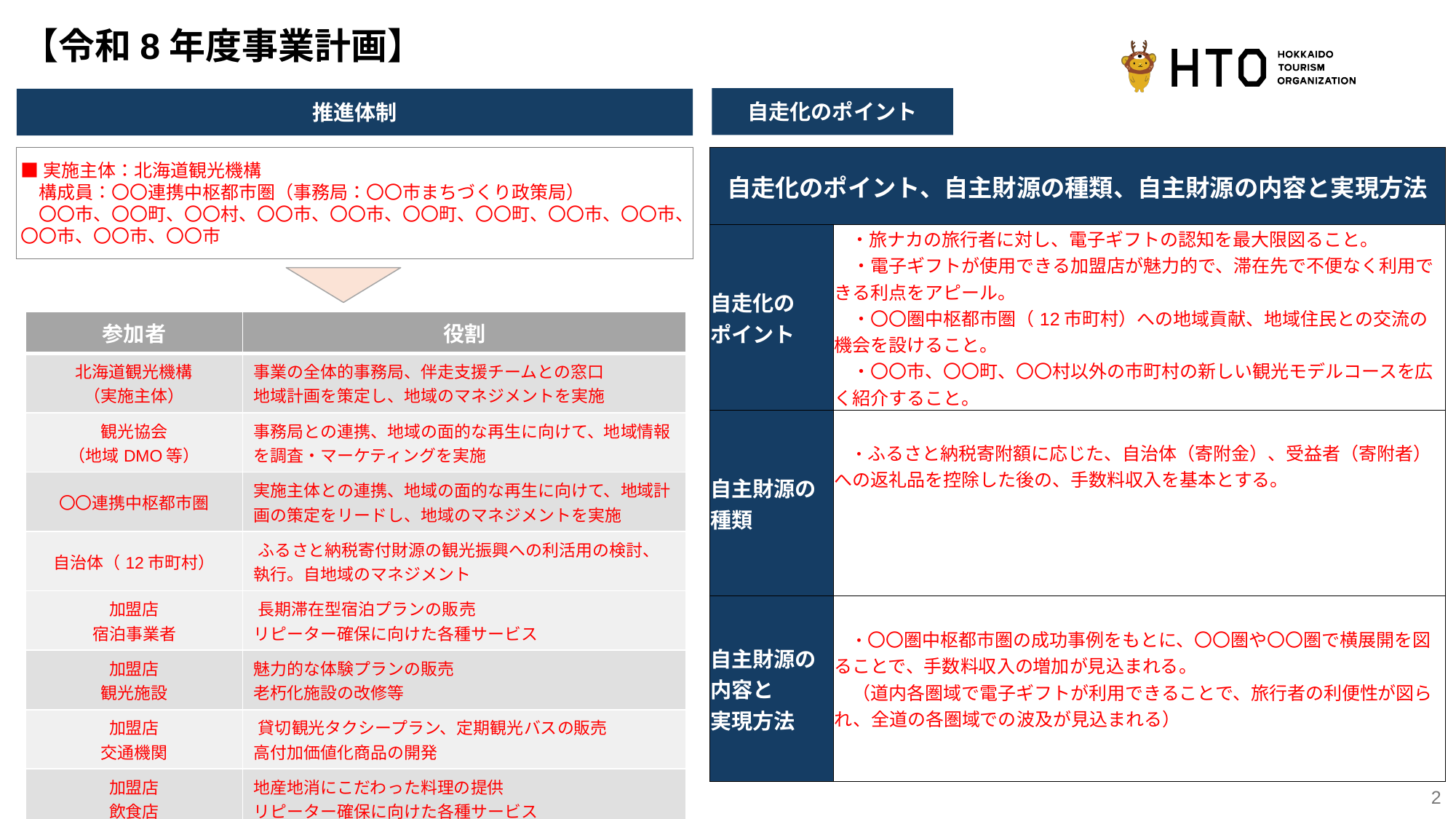

# 【令和8年度事業計画】
自走化のポイント
推進体制
| 自走化のポイント、自主財源の種類、自主財源の内容と実現方法 |  |
| --- | --- |
| 自走化の ポイント | ・旅ナカの旅行者に対し、電子ギフトの認知を最大限図ること。 　・電子ギフトが使用できる加盟店が魅力的で、滞在先で不便なく利用できる利点をアピール。 　・〇〇圏中枢都市圏（12市町村）への地域貢献、地域住民との交流の機会を設けること。 　・〇〇市、〇〇町、〇〇村以外の市町村の新しい観光モデルコースを広く紹介すること。 |
| 自主財源の種類 | ・ふるさと納税寄附額に応じた、自治体（寄附金）、受益者（寄附者）への返礼品を控除した後の、手数料収入を基本とする。 |
| 自主財源の内容と 実現方法 | ・〇〇圏中枢都市圏の成功事例をもとに、〇〇圏や〇〇圏で横展開を図ることで、手数料収入の増加が見込まれる。 　（道内各圏域で電子ギフトが利用できることで、旅行者の利便性が図られ、全道の各圏域での波及が見込まれる） |
■実施主体：北海道観光機構
　構成員：〇〇連携中枢都市圏（事務局：〇〇市まちづくり政策局）
　〇〇市、〇〇町、〇〇村、〇〇市、〇〇市、〇〇町、〇〇町、〇〇市、〇〇市、〇〇市、〇〇市、〇〇市

| 参加者 | 役割 |
| --- | --- |
| 北海道観光機構 （実施主体） | 事業の全体的事務局、伴走支援チームとの窓口 地域計画を策定し、地域のマネジメントを実施 |
| 観光協会 （地域DMO等） | 事務局との連携、地域の面的な再生に向けて、地域情報を調査・マーケティングを実施 |
| 〇〇連携中枢都市圏 | 実施主体との連携、地域の面的な再生に向けて、地域計画の策定をリードし、地域のマネジメントを実施​ |
| 自治体（12市町村） | ​ふるさと納税寄付財源の観光振興への利活用の検討、執行。自地域のマネジメント |
| 加盟店 宿泊事業者 | ​長期滞在型宿泊プランの販売 リピーター確保に向けた各種サービス |
| 加盟店 観光施設 | 魅力的な体験プランの販売 老朽化施設の改修等 |
| 加盟店 交通機関 | ​貸切観光タクシープラン、定期観光バスの販売 高付加価値化商品の開発 |
| 加盟店 飲食店 | 地産地消にこだわった料理の提供 リピーター確保に向けた各種サービス |
2